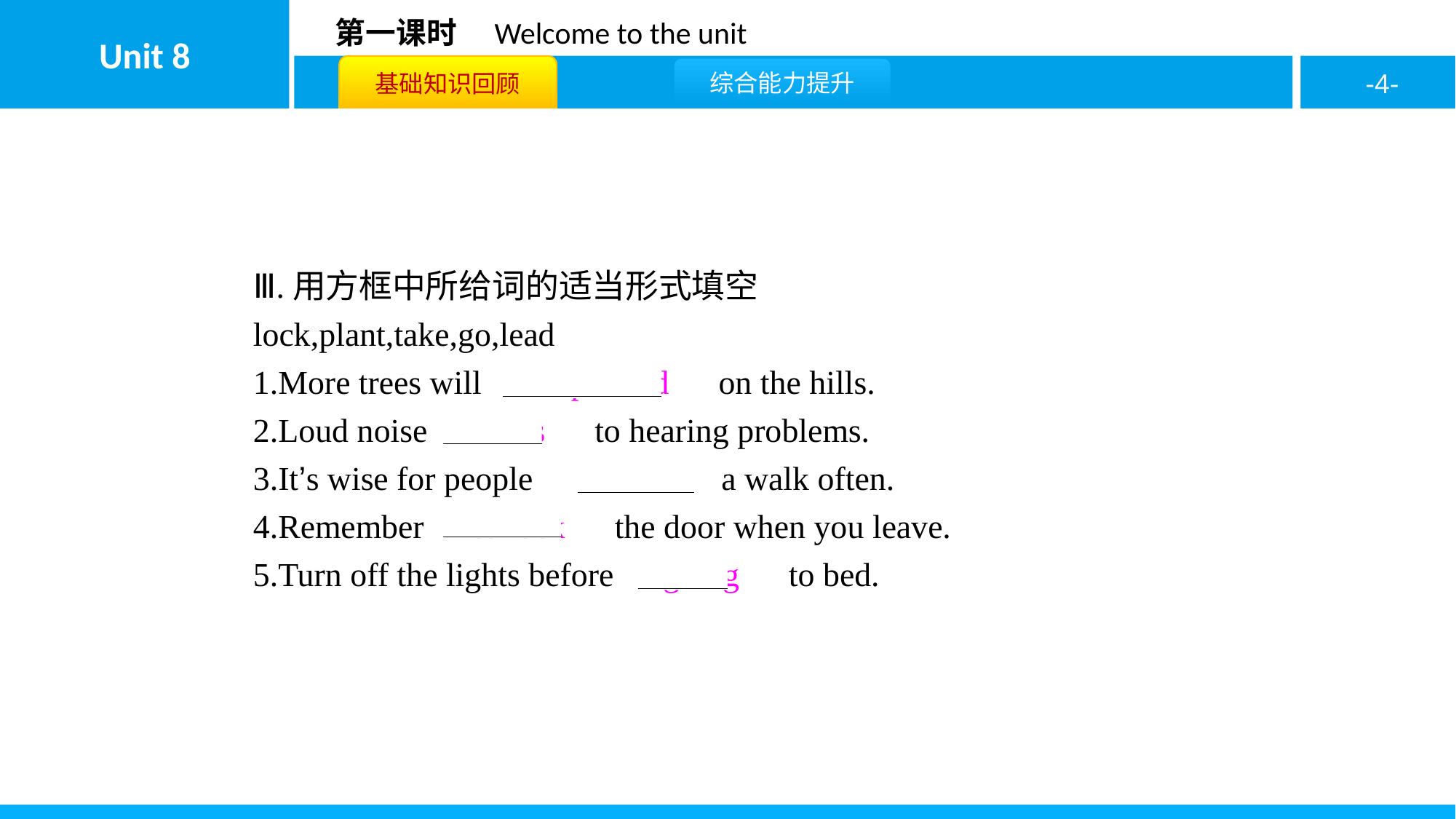

Ⅲ.用方框中所给词的适当形式填空
lock,plant,take,go,lead
1.More trees will　be planted　on the hills.
2.Loud noise　leads　to hearing problems.
3.It’s wise for people　to take　a walk often.
4.Remember　to lock　the door when you leave.
5.Turn off the lights before　going　to bed.